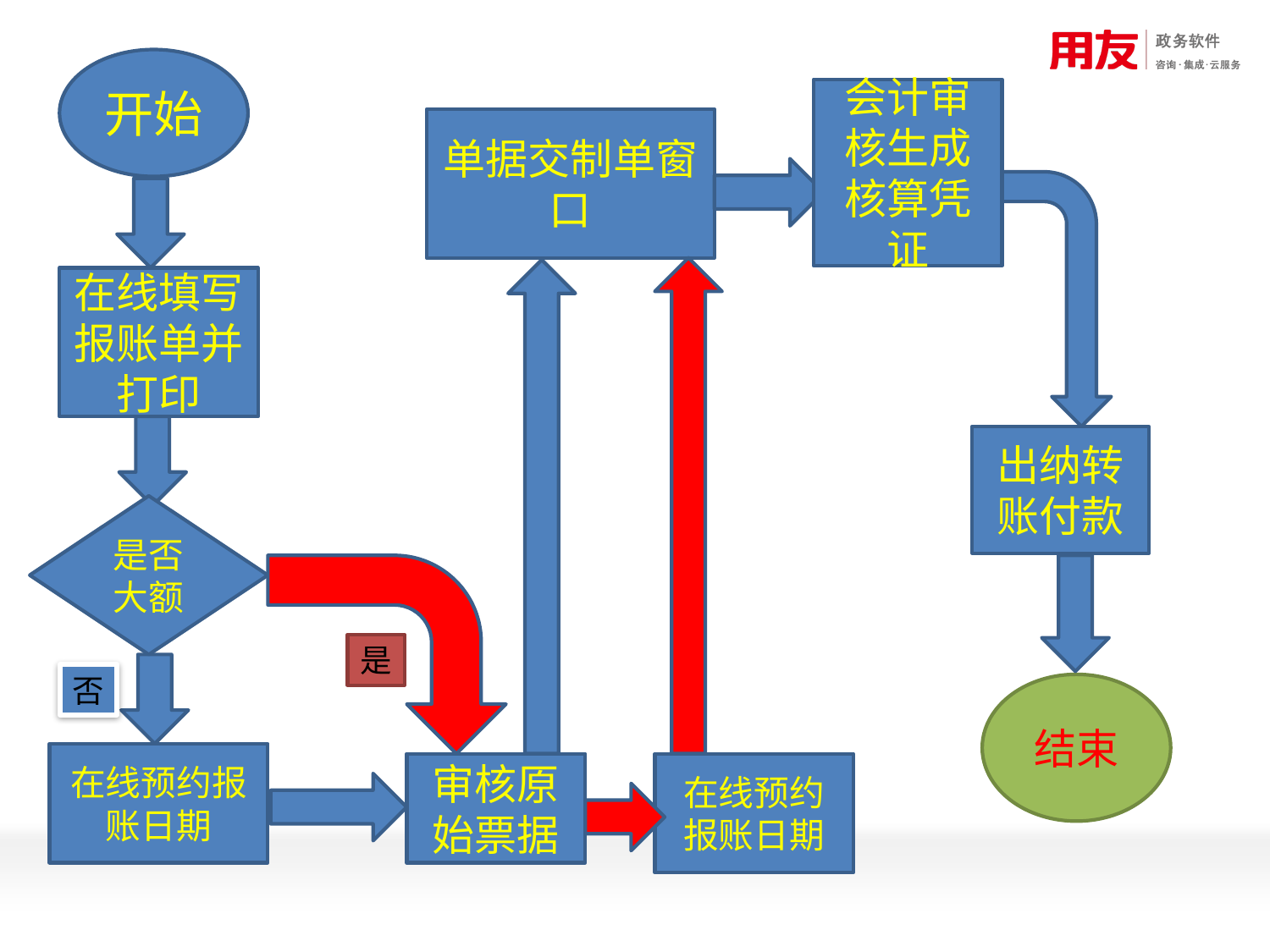

开始
会计审核生成核算凭证
单据交制单窗口

在线填写报账单并打印

出纳转账付款
是否大额

是

否
结束
在线预约报账日期
审核原始票据
在线预约报账日期